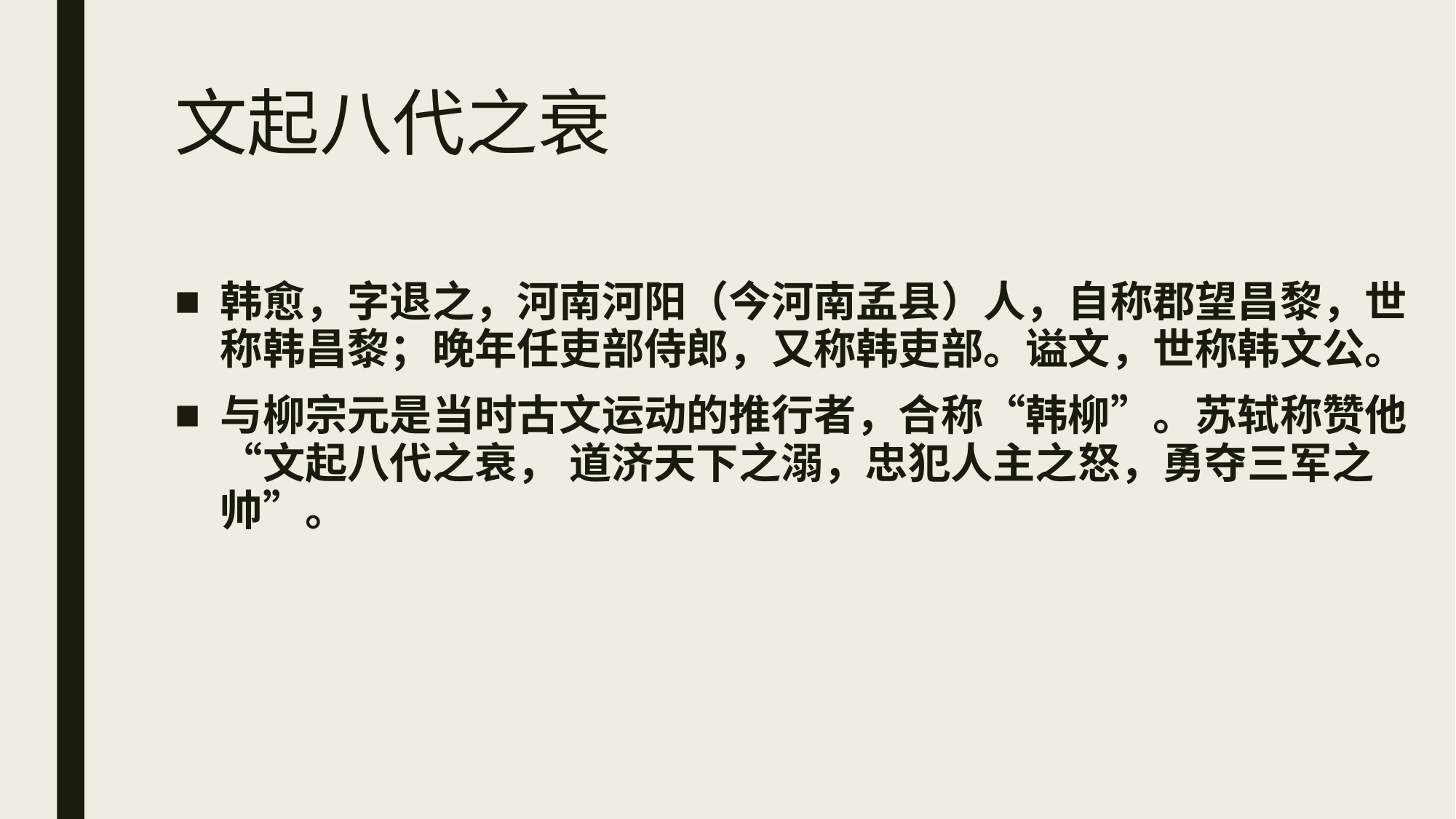

# 文起八代之衰
韩愈，字退之，河南河阳（今河南孟县）人，自称郡望昌黎，世称韩昌黎；晚年任吏部侍郎，又称韩吏部。谥文，世称韩文公。
与柳宗元是当时古文运动的推行者，合称“韩柳”。苏轼称赞他“文起八代之衰， 道济天下之溺，忠犯人主之怒，勇夺三军之帅”。